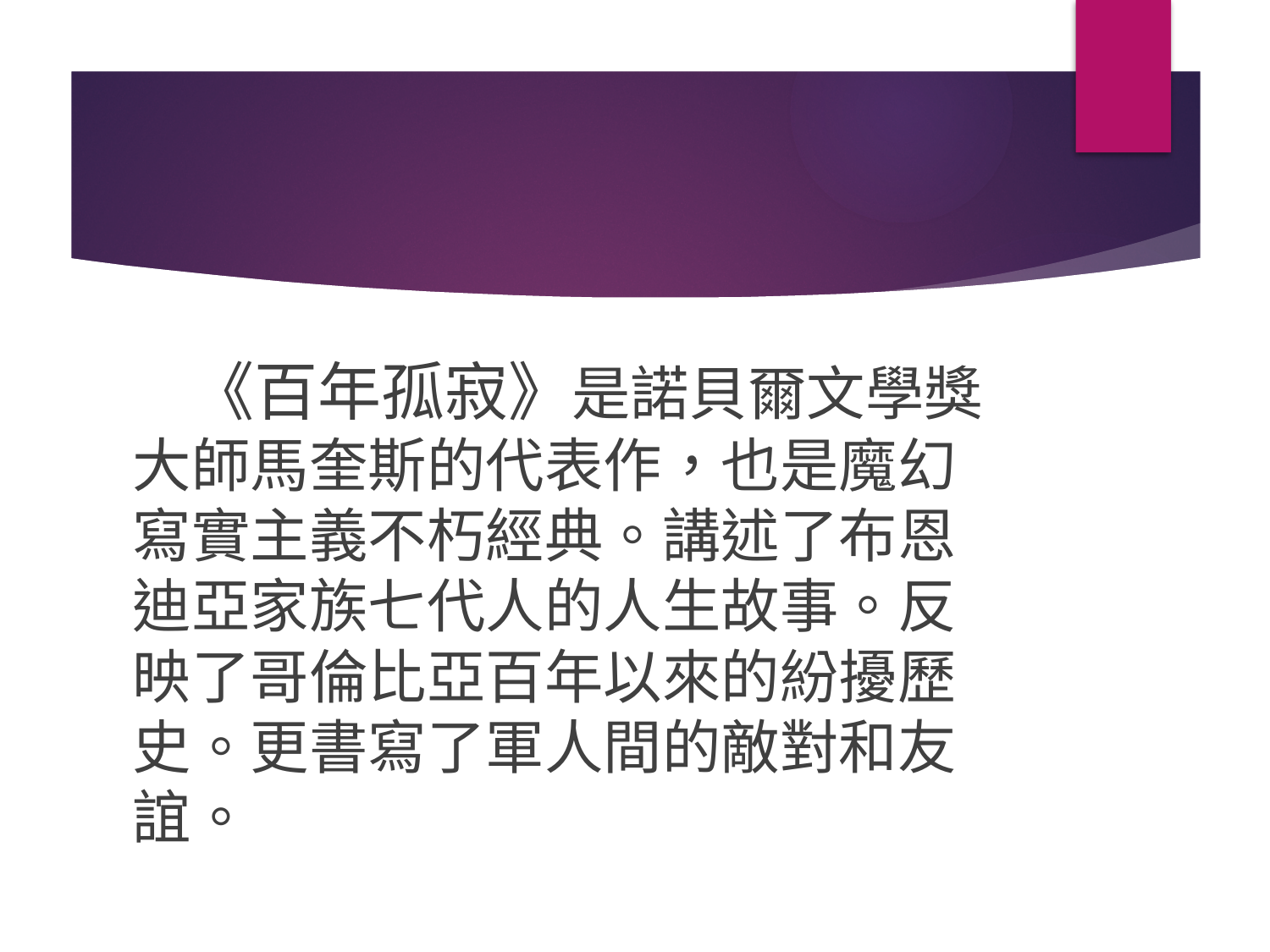

#
   《百年孤寂》是諾貝爾文學獎大師馬奎斯的代表作，也是魔幻寫實主義不朽經典。講述了布恩迪亞家族七代人的人生故事。反映了哥倫比亞百年以來的紛擾歷史。更書寫了軍人間的敵對和友誼。